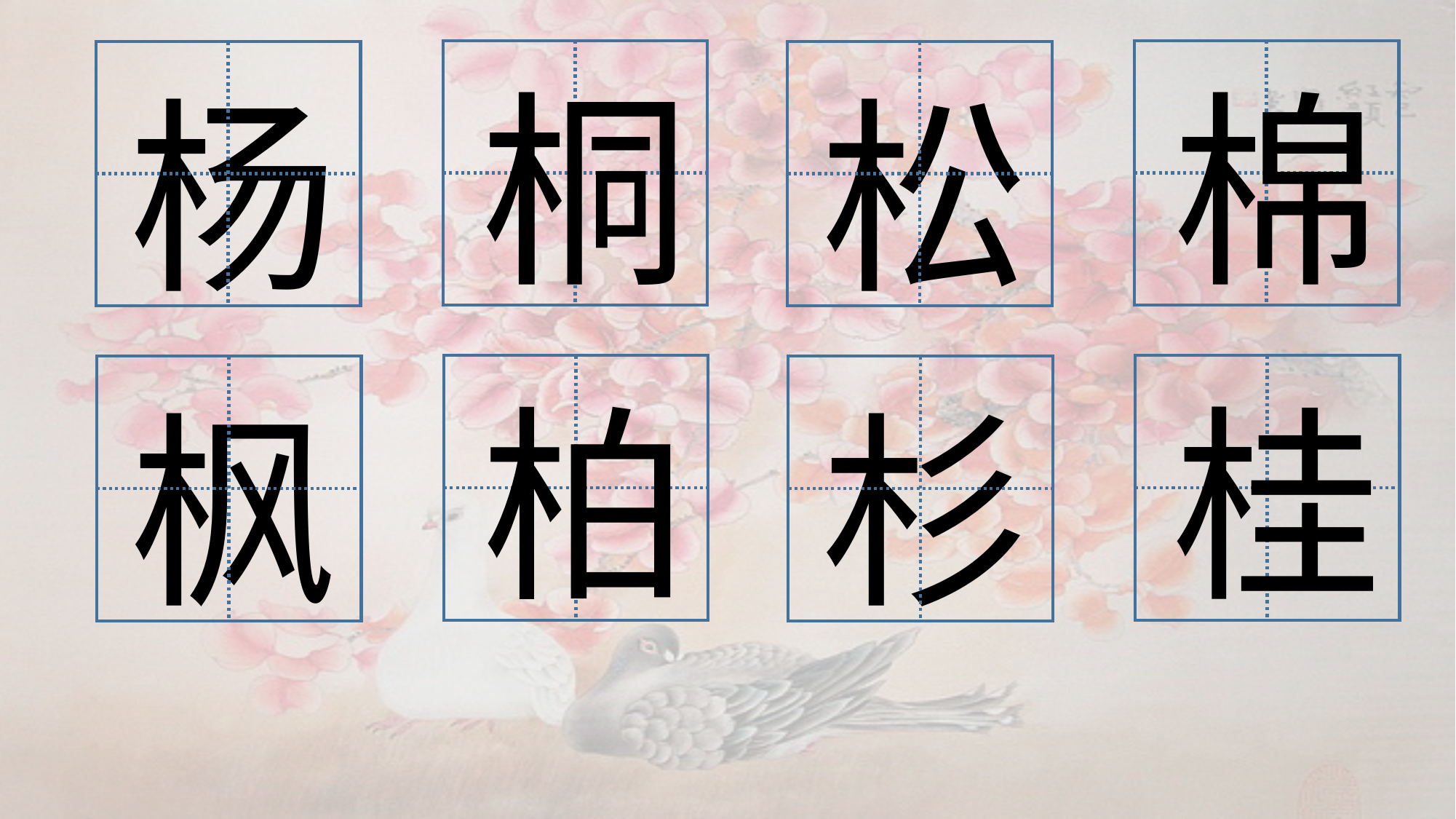

桐
棉
杨
松

柏
桂
枫
杉